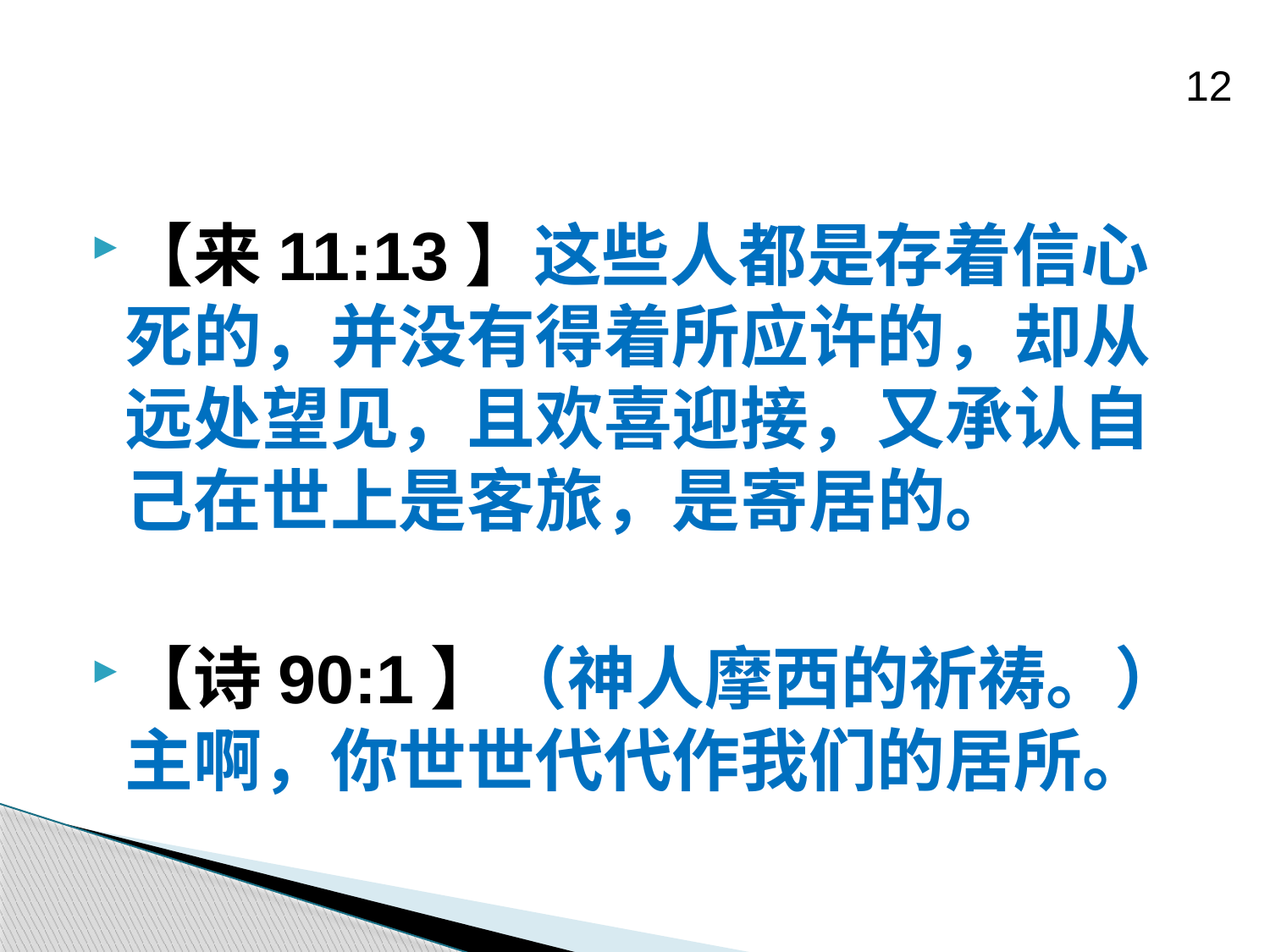

12
#
【来11:13】这些人都是存着信心死的，并没有得着所应许的，却从远处望见，且欢喜迎接，又承认自己在世上是客旅，是寄居的。

【诗90:1】（神人摩西的祈祷。）主啊，你世世代代作我们的居所。